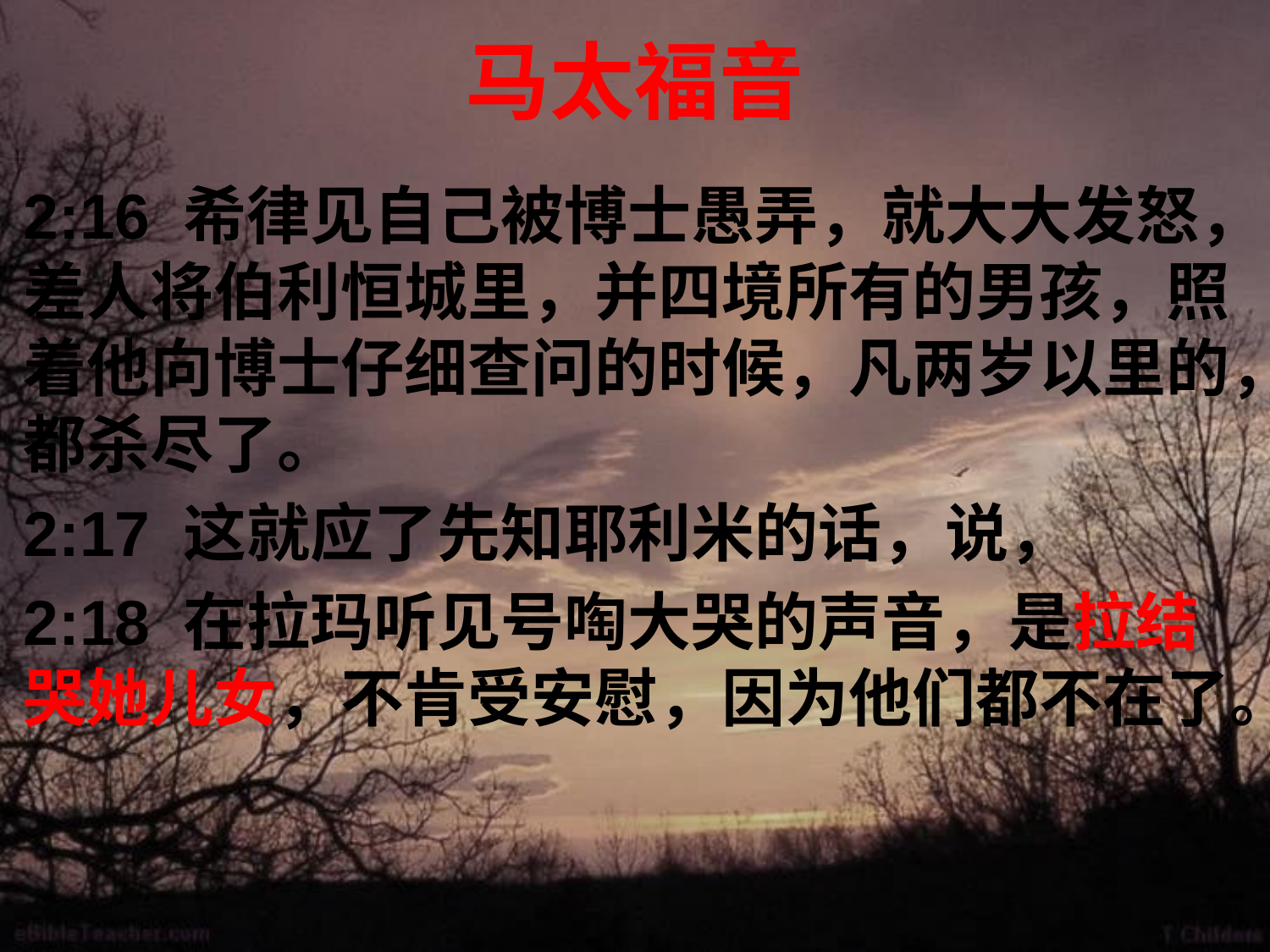

# 马太福音
2:16 希律见自己被博士愚弄，就大大发怒，差人将伯利恒城里，并四境所有的男孩，照着他向博士仔细查问的时候，凡两岁以里的，都杀尽了。
2:17 这就应了先知耶利米的话，说，
2:18 在拉玛听见号啕大哭的声音，是拉结哭她儿女，不肯受安慰，因为他们都不在了。